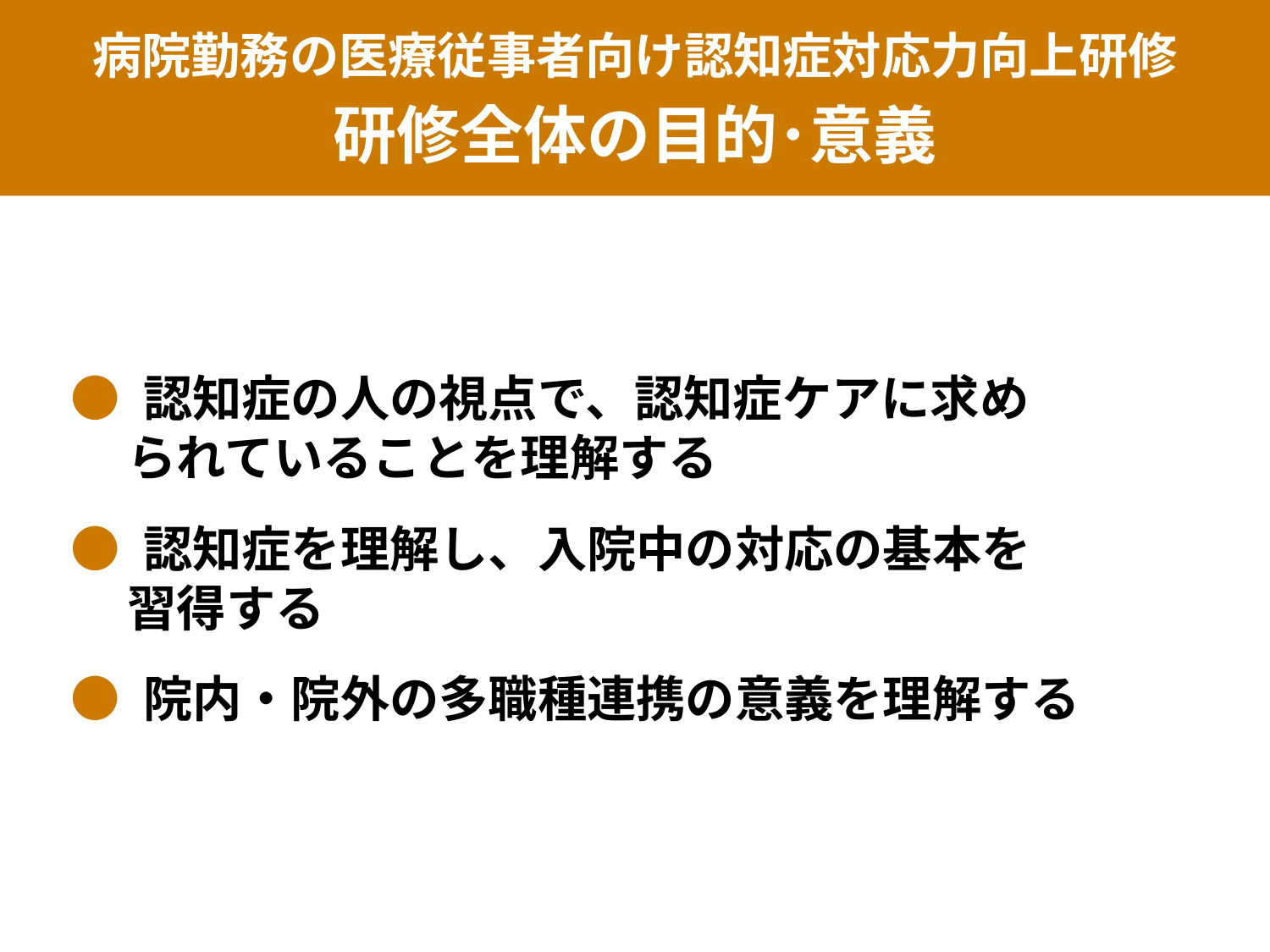

病院勤務の医療従事者向け認知症対応力向上研修
研修全体の目的･意義
● 認知症の人の視点で、認知症ケアに求め
    られていることを理解する
● 認知症を理解し、入院中の対応の基本を
    習得する
● 院内・院外の多職種連携の意義を理解する